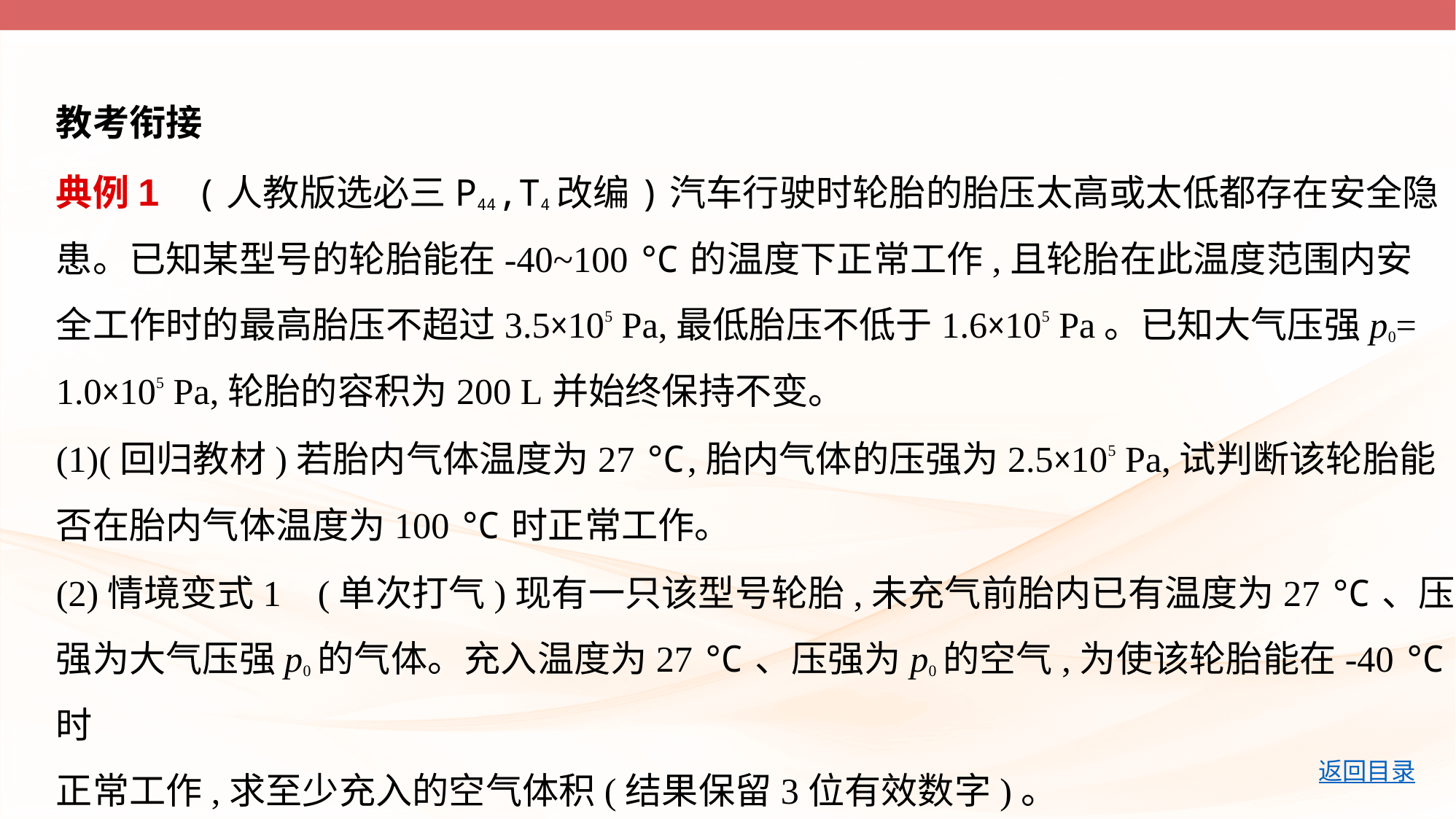

教考衔接
典例1    (人教版选必三P44,T4改编)汽车行驶时轮胎的胎压太高或太低都存在安全隐
患。已知某型号的轮胎能在-40~100 ℃的温度下正常工作,且轮胎在此温度范围内安
全工作时的最高胎压不超过3.5×105 Pa,最低胎压不低于1.6×105 Pa。已知大气压强p0=
1.0×105 Pa,轮胎的容积为200 L并始终保持不变。
(1)(回归教材)若胎内气体温度为27 ℃,胎内气体的压强为2.5×105 Pa,试判断该轮胎能
否在胎内气体温度为100 ℃时正常工作。
(2)情境变式1    (单次打气)现有一只该型号轮胎,未充气前胎内已有温度为27 ℃、压
强为大气压强p0的气体。充入温度为27 ℃、压强为p0的空气,为使该轮胎能在-40 ℃时
正常工作,求至少充入的空气体积(结果保留3位有效数字)。